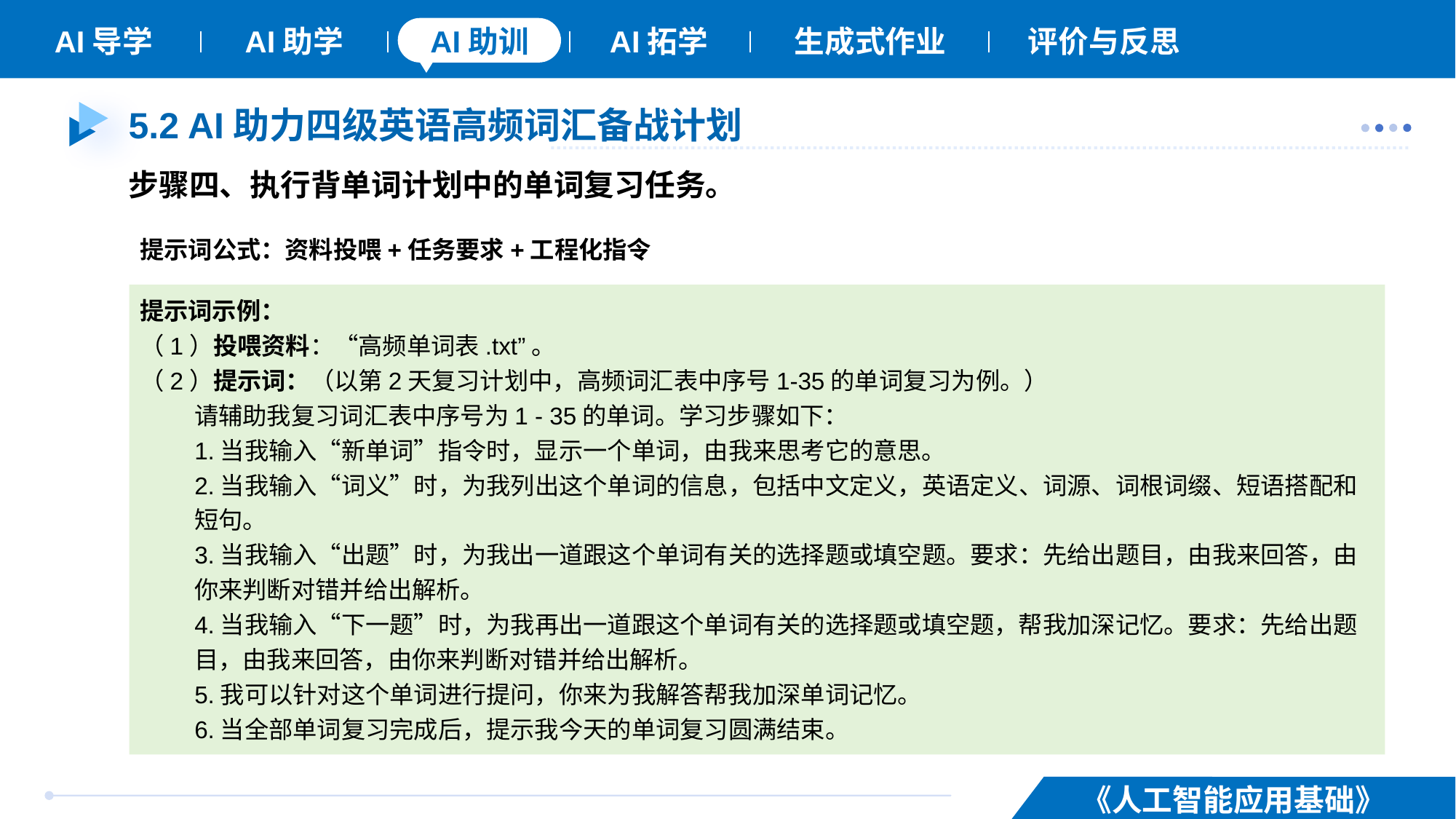

# 5.2 AI助力四级英语高频词汇备战计划
步骤四、执行背单词计划中的单词复习任务。
提示词公式：资料投喂+任务要求+工程化指令
提示词示例：
（1）投喂资料：“高频单词表.txt”。
（2）提示词：（以第2天复习计划中，高频词汇表中序号1-35的单词复习为例。）
请辅助我复习词汇表中序号为1 - 35的单词。学习步骤如下：
1.当我输入“新单词”指令时，显示一个单词，由我来思考它的意思。
2.当我输入“词义”时，为我列出这个单词的信息，包括中文定义，英语定义、词源、词根词缀、短语搭配和短句。
3.当我输入“出题”时，为我出一道跟这个单词有关的选择题或填空题。要求：先给出题目，由我来回答，由你来判断对错并给出解析。
4.当我输入“下一题”时，为我再出一道跟这个单词有关的选择题或填空题，帮我加深记忆。要求：先给出题目，由我来回答，由你来判断对错并给出解析。
5.我可以针对这个单词进行提问，你来为我解答帮我加深单词记忆。
6.当全部单词复习完成后，提示我今天的单词复习圆满结束。